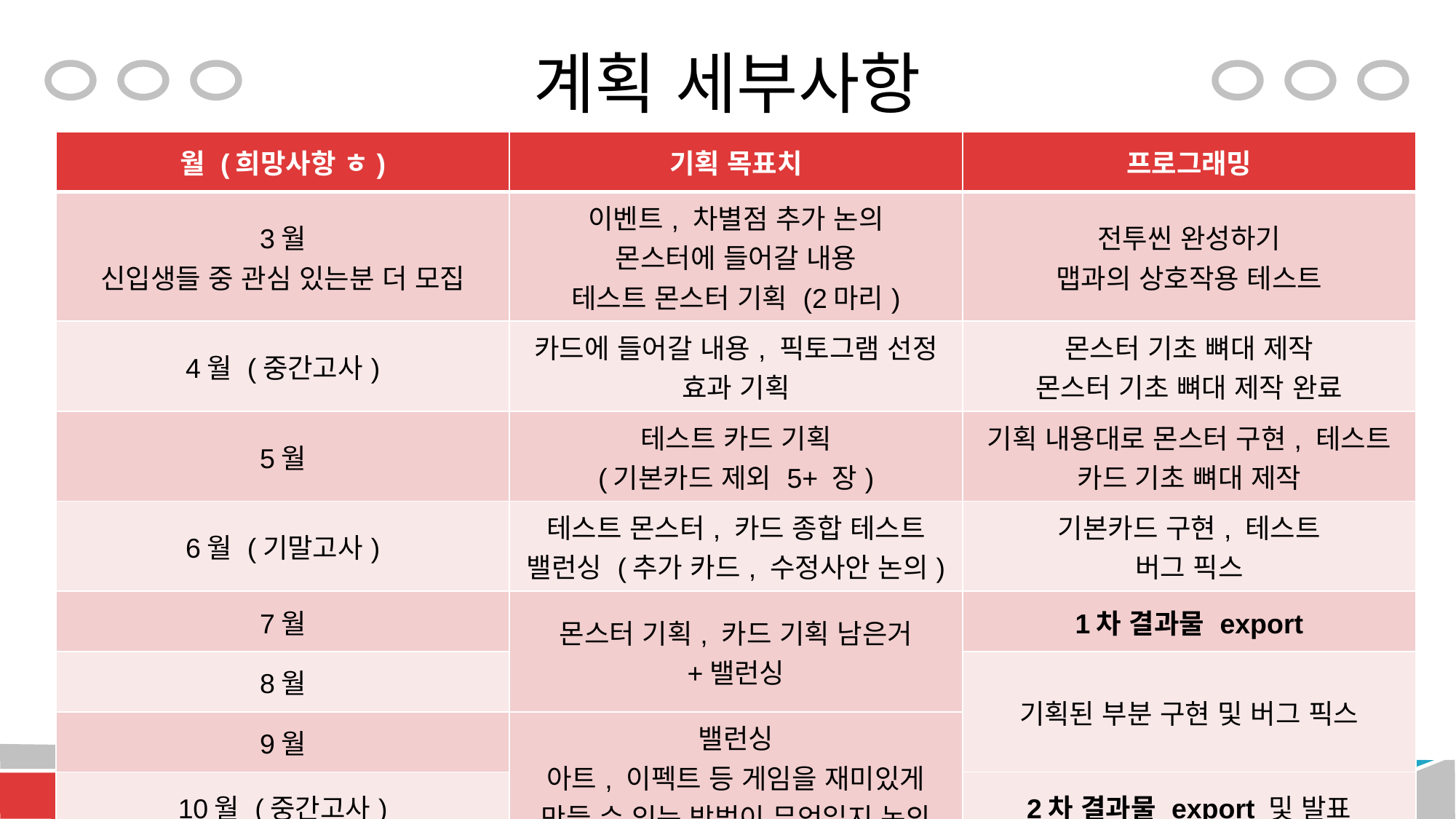

# 계획 세부사항
| 월 (희망사항 ㅎ) | 기획 목표치 | 프로그래밍 |
| --- | --- | --- |
| 3월 신입생들 중 관심 있는분 더 모집 | 이벤트, 차별점 추가 논의 몬스터에 들어갈 내용 테스트 몬스터 기획 (2마리) | 전투씬 완성하기 맵과의 상호작용 테스트 |
| 4월 (중간고사) | 카드에 들어갈 내용, 픽토그램 선정 효과 기획 | 몬스터 기초 뼈대 제작 몬스터 기초 뼈대 제작 완료 |
| 5월 | 테스트 카드 기획 (기본카드 제외 5+ 장) | 기획 내용대로 몬스터 구현, 테스트 카드 기초 뼈대 제작 |
| 6월 (기말고사) | 테스트 몬스터, 카드 종합 테스트 밸런싱 (추가 카드, 수정사안 논의) | 기본카드 구현, 테스트 버그 픽스 |
| 7월 | 몬스터 기획, 카드 기획 남은거 +밸런싱 | 1차 결과물 export |
| 8월 |  | 기획된 부분 구현 및 버그 픽스 |
| 9월 | 밸런싱 아트, 이펙트 등 게임을 재미있게 만들 수 있는 방법이 무엇일지 논의 |  |
| 10월 (중간고사) |  | 2차 결과물 export 및 발표 |